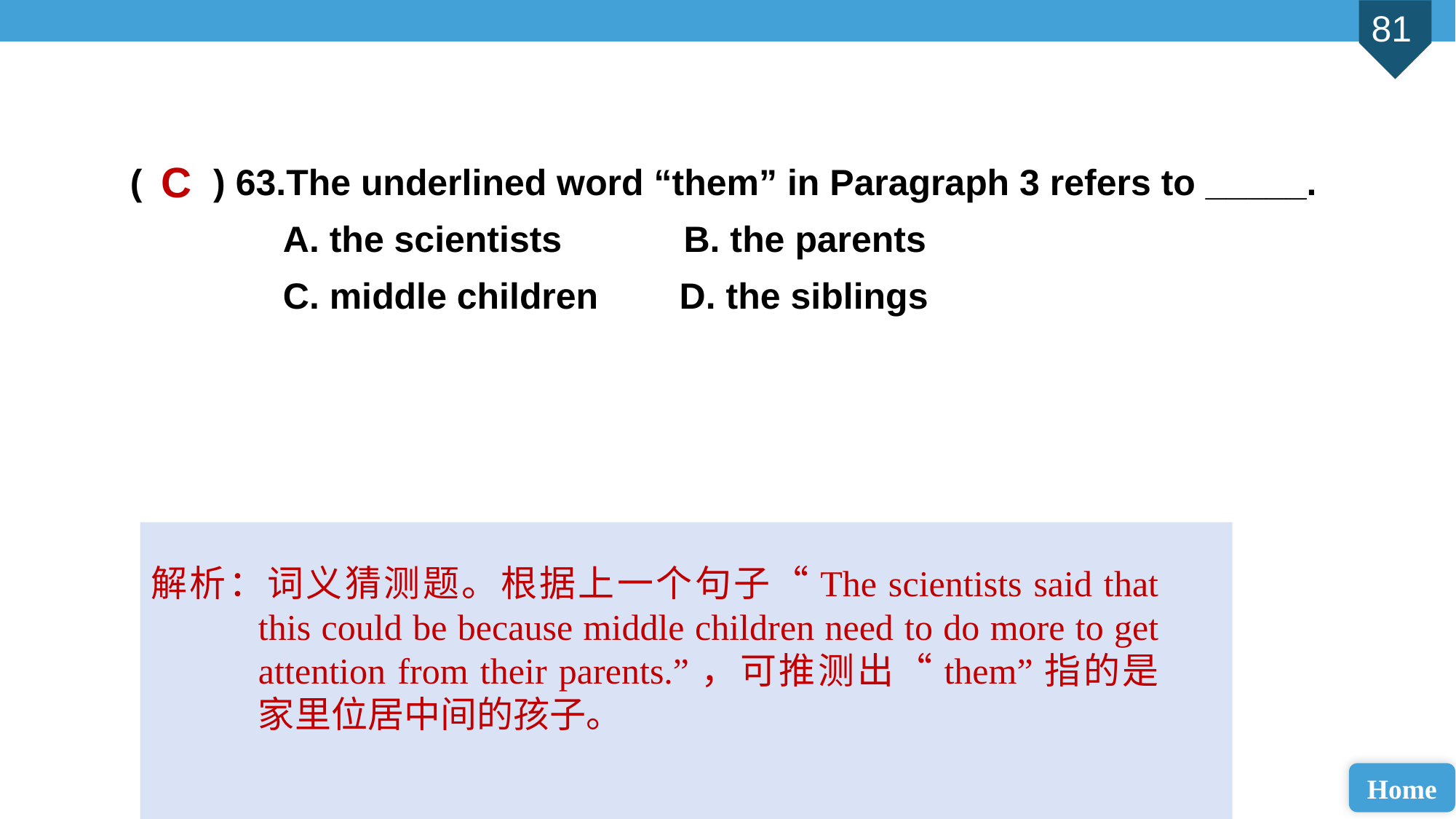

(       ) 63.The underlined word “them” in Paragraph 3 refers to _____.
               A. the scientists            B. the parents
               C. middle children        D. the siblings
C

解析：词义猜测题。根据上一个句子“The scientists said that this could be because middle children need to do more to get attention from their parents.”，可推测出“them”指的是家里位居中间的孩子。